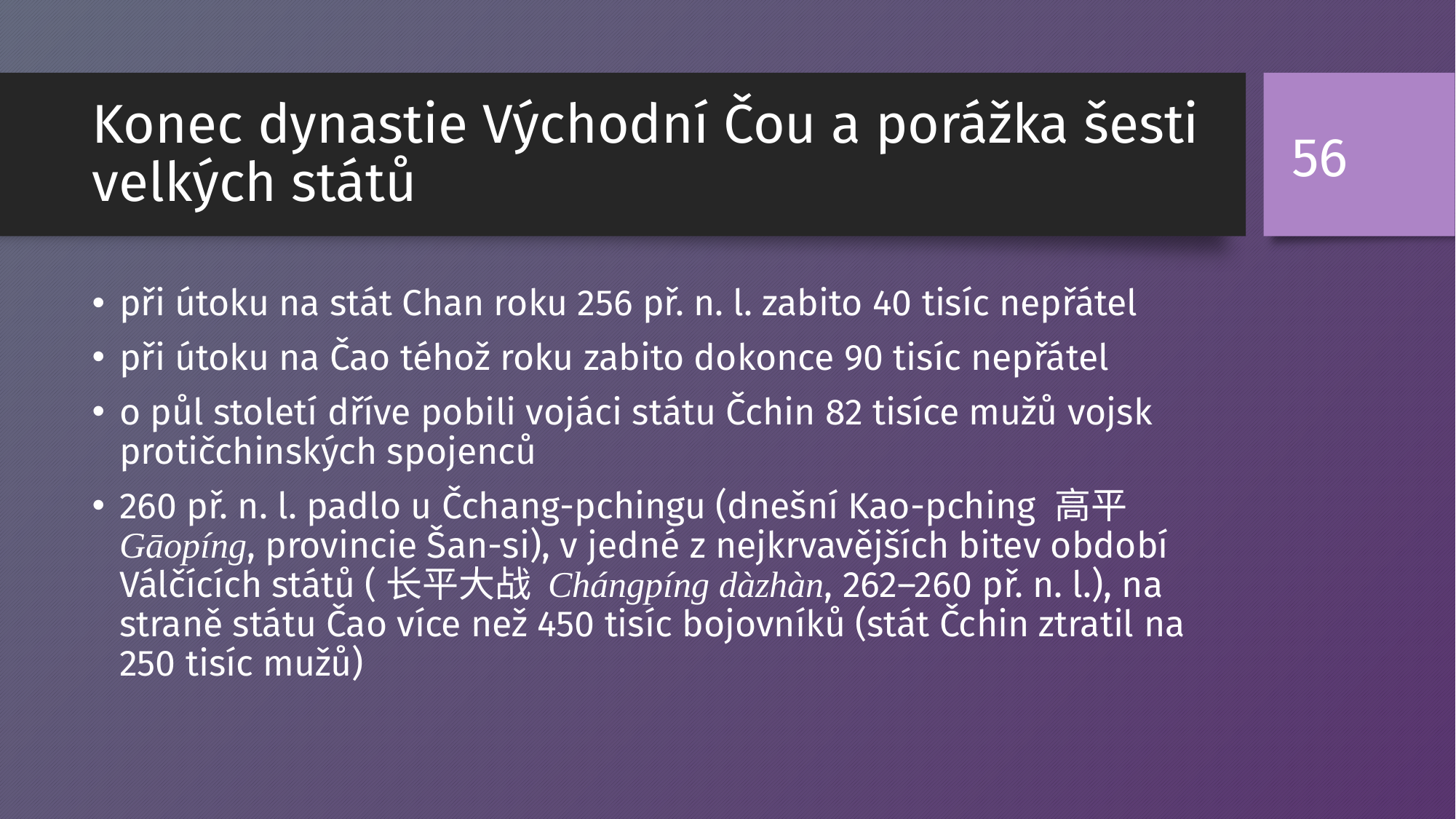

56
# Konec dynastie Východní Čou a porážka šesti velkých států
při útoku na stát Chan roku 256 př. n. l. zabito 40 tisíc nepřátel
při útoku na Čao téhož roku zabito dokonce 90 tisíc nepřátel
o půl století dříve pobili vojáci státu Čchin 82 tisíce mužů vojsk protičchinských spojenců
260 př. n. l. padlo u Čchang-pchingu (dnešní Kao-pching 高平 Gāopíng, provincie Šan-si), v jedné z nejkrvavějších bitev období Válčících států (长平大战 Chángpíng dàzhàn, 262–260 př. n. l.), na straně státu Čao více než 450 tisíc bojovníků (stát Čchin ztratil na 250 tisíc mužů)